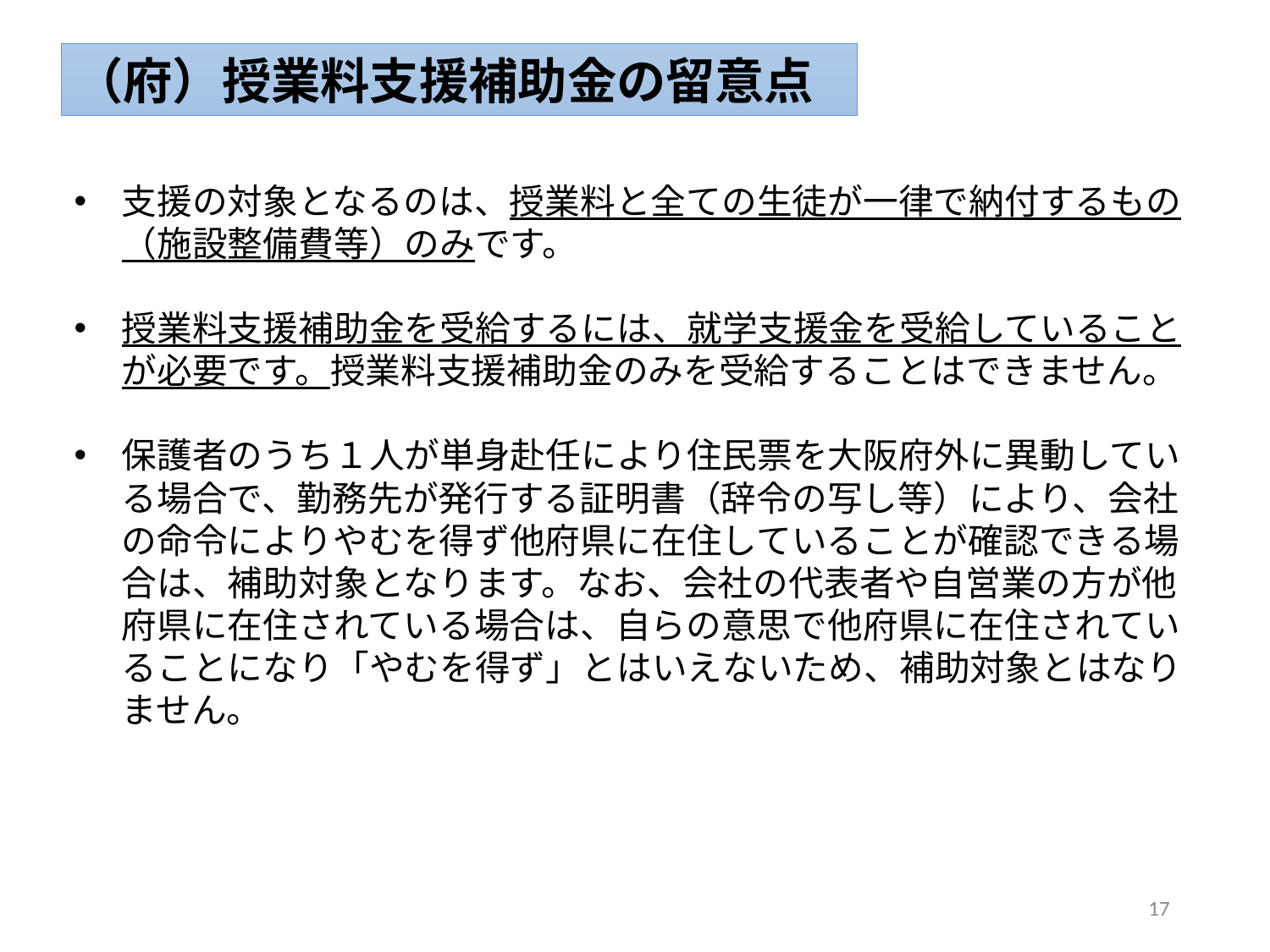

（府）授業料支援補助金の留意点
支援の対象となるのは、授業料と全ての生徒が一律で納付するもの（施設整備費等）のみです。

授業料支援補助金を受給するには、就学支援金を受給していることが必要です。授業料支援補助金のみを受給することはできません。

保護者のうち１人が単身赴任により住民票を大阪府外に異動している場合で、勤務先が発行する証明書（辞令の写し等）により、会社の命令によりやむを得ず他府県に在住していることが確認できる場合は、補助対象となります。なお、会社の代表者や自営業の方が他府県に在住されている場合は、自らの意思で他府県に在住されていることになり「やむを得ず」とはいえないため、補助対象とはなりません。
17